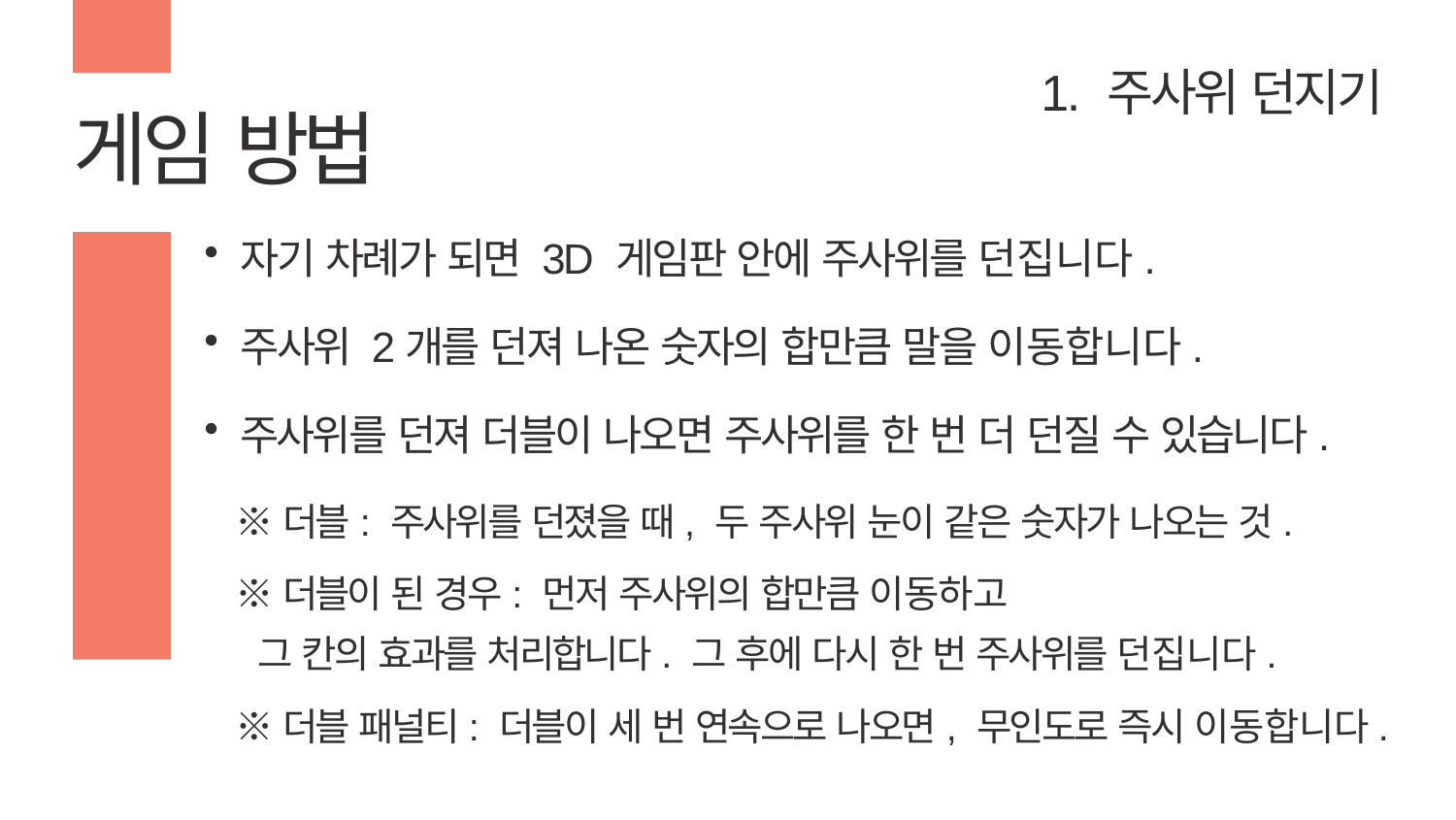

# 1. 주사위 던지기
게임 방법
자기 차례가 되면 3D 게임판 안에 주사위를 던집니다.
주사위 2개를 던져 나온 숫자의 합만큼 말을 이동합니다.
주사위를 던져 더블이 나오면 주사위를 한 번 더 던질 수 있습니다.
※더블: 주사위를 던졌을 때, 두 주사위 눈이 같은 숫자가 나오는 것.
※더블이 된 경우: 먼저 주사위의 합만큼 이동하고
그 칸의 효과를 처리합니다. 그 후에 다시 한 번 주사위를 던집니다.
※더블 패널티: 더블이 세 번 연속으로 나오면, 무인도로 즉시 이동합니다.